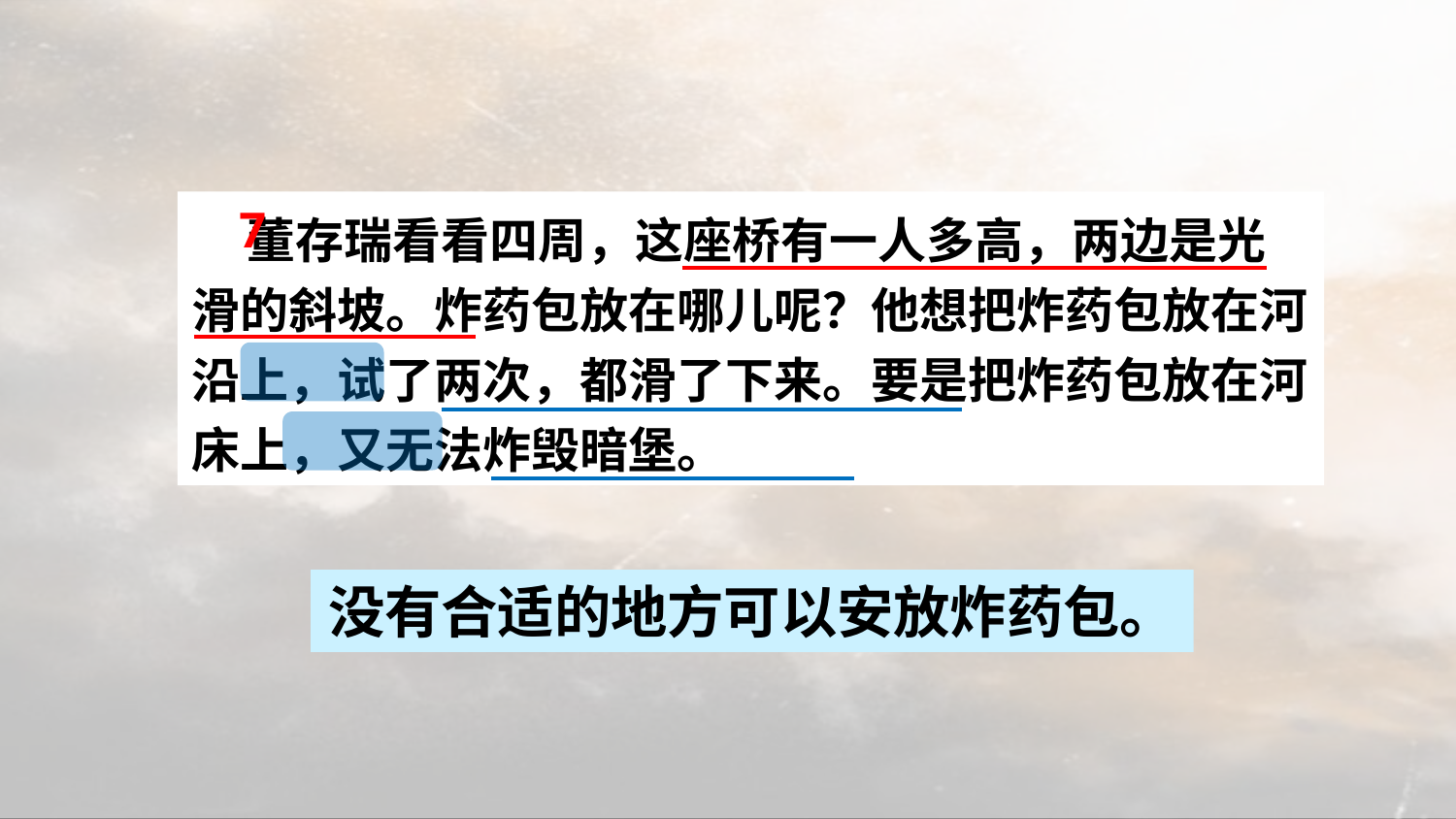

董存瑞看看四周，这座桥有一人多高，两边是光滑的斜坡。炸药包放在哪儿呢？他想把炸药包放在河沿上，试了两次，都滑了下来。要是把炸药包放在河床上，又无法炸毁暗堡。
7

没有合适的地方可以安放炸药包。